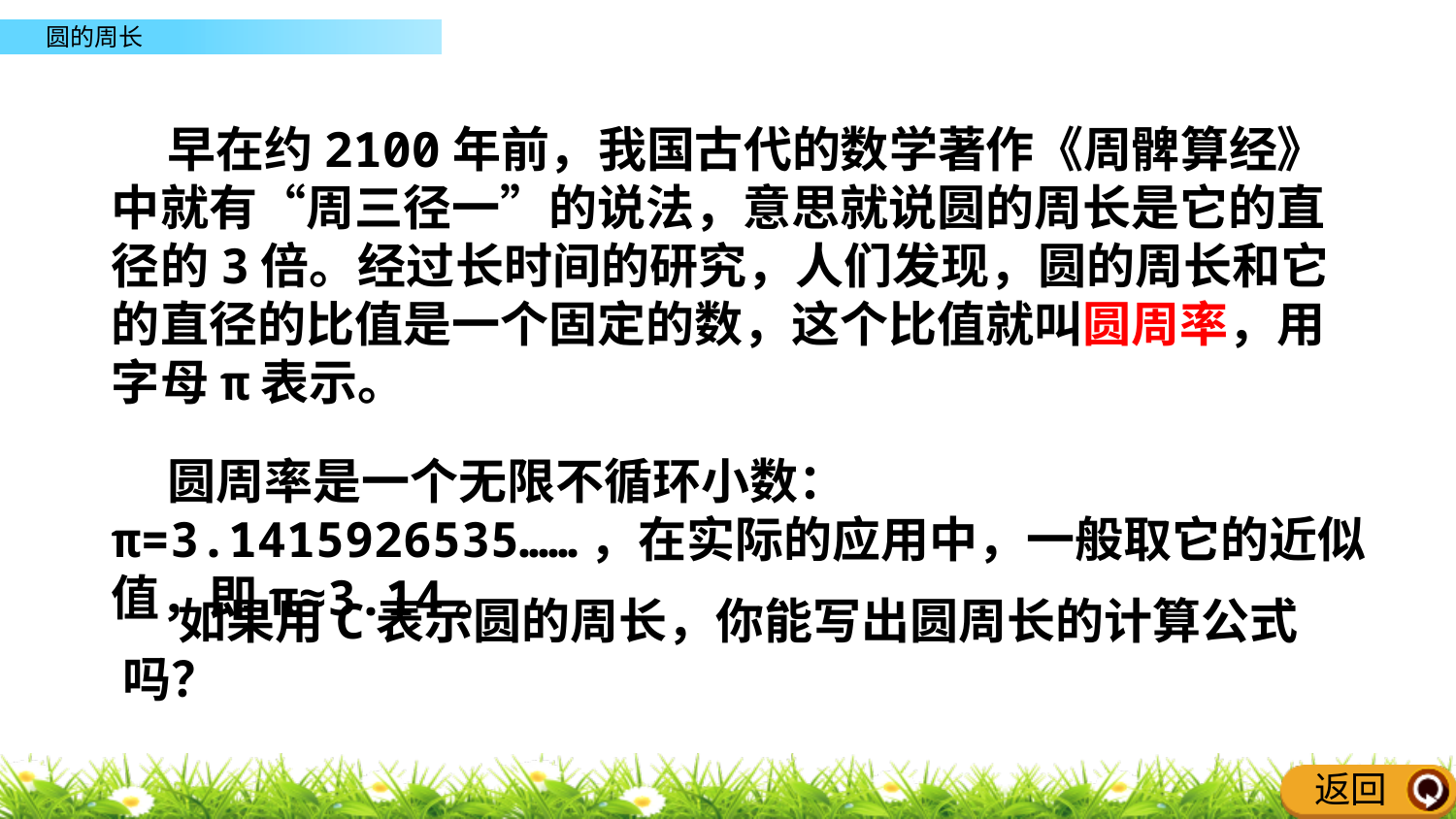

早在约2100年前，我国古代的数学著作《周髀算经》中就有“周三径一”的说法，意思就说圆的周长是它的直径的3倍。经过长时间的研究，人们发现，圆的周长和它的直径的比值是一个固定的数，这个比值就叫圆周率，用字母π表示。
    圆周率是一个无限不循环小数：π=3.1415926535……，在实际的应用中，一般取它的近似值，即π≈3.14。
    如果用C表示圆的周长，你能写出圆周长的计算公式吗？